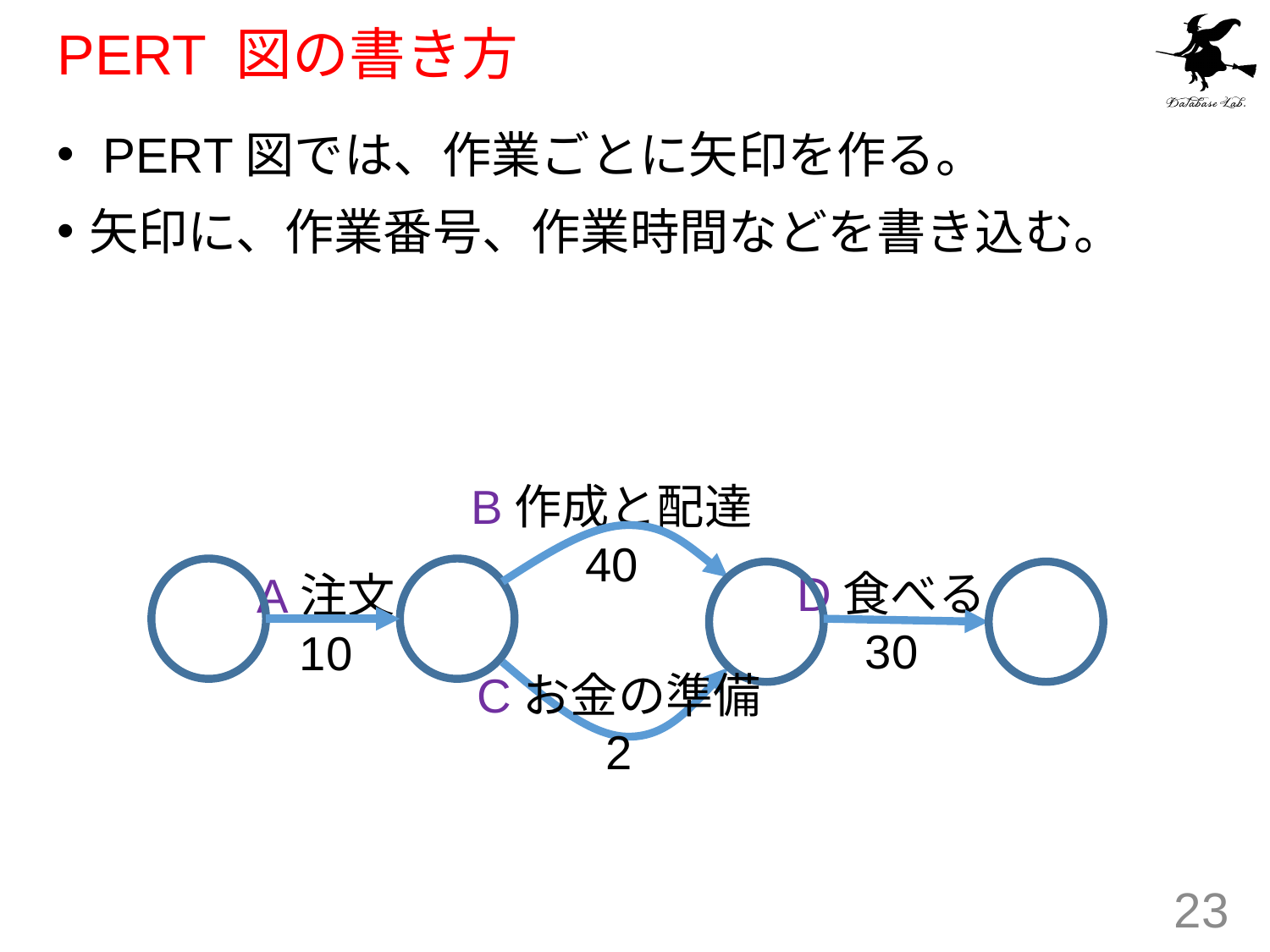

# PERT 図の書き方
 PERT図では、作業ごとに矢印を作る。
矢印に、作業番号、作業時間などを書き込む。

B作成と配達
40

D食べる
30

A注文
10

Cお金の準備
2

23